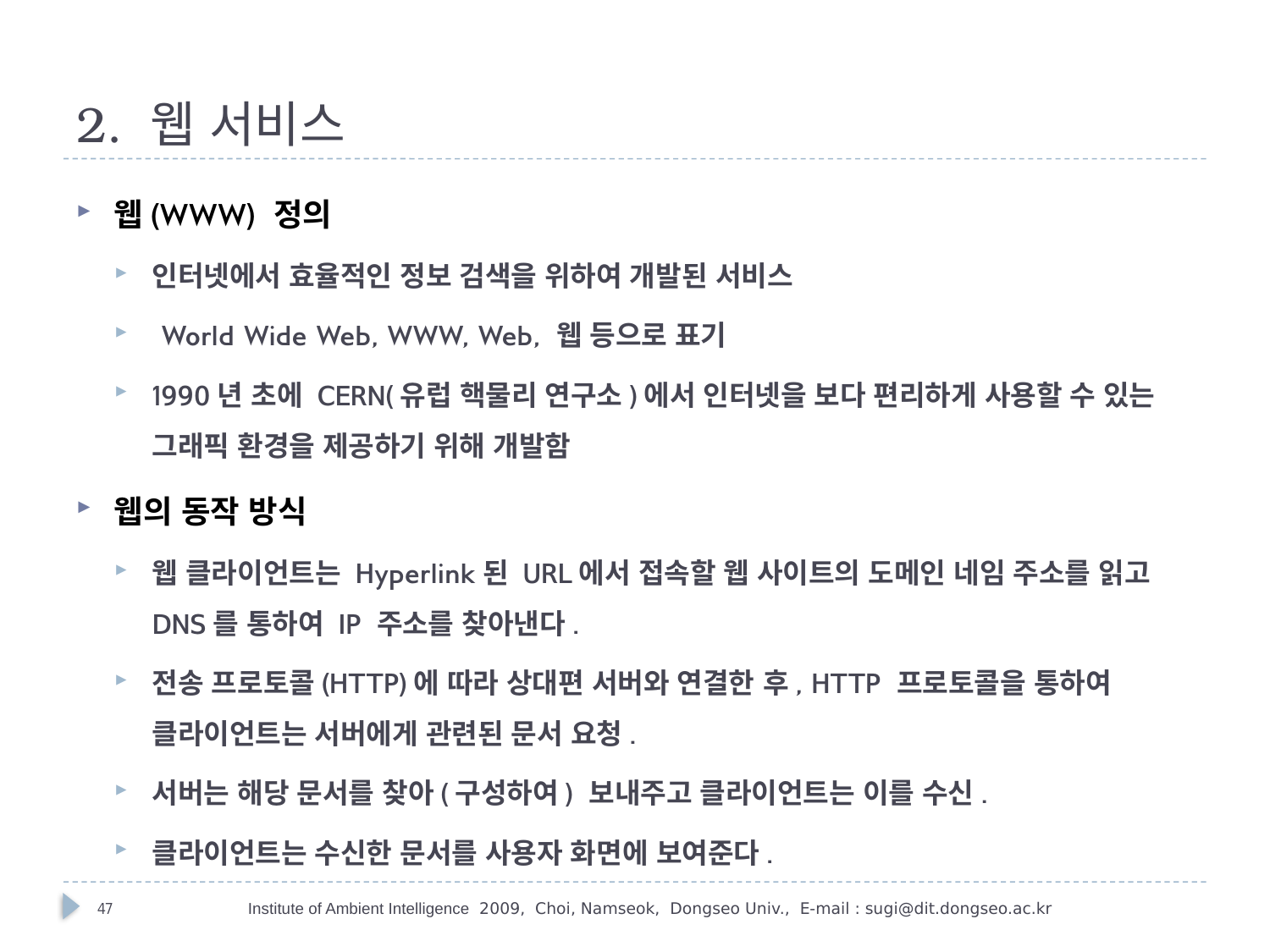

# 2. 웹 서비스
웹(WWW) 정의
인터넷에서 효율적인 정보 검색을 위하여 개발된 서비스
 World Wide Web, WWW, Web, 웹 등으로 표기
1990년 초에 CERN(유럽 핵물리 연구소)에서 인터넷을 보다 편리하게 사용할 수 있는 그래픽 환경을 제공하기 위해 개발함
웹의 동작 방식
웹 클라이언트는 Hyperlink된 URL에서 접속할 웹 사이트의 도메인 네임 주소를 읽고 DNS를 통하여 IP 주소를 찾아낸다.
전송 프로토콜(HTTP)에 따라 상대편 서버와 연결한 후, HTTP 프로토콜을 통하여 클라이언트는 서버에게 관련된 문서 요청.
서버는 해당 문서를 찾아(구성하여) 보내주고 클라이언트는 이를 수신.
클라이언트는 수신한 문서를 사용자 화면에 보여준다.